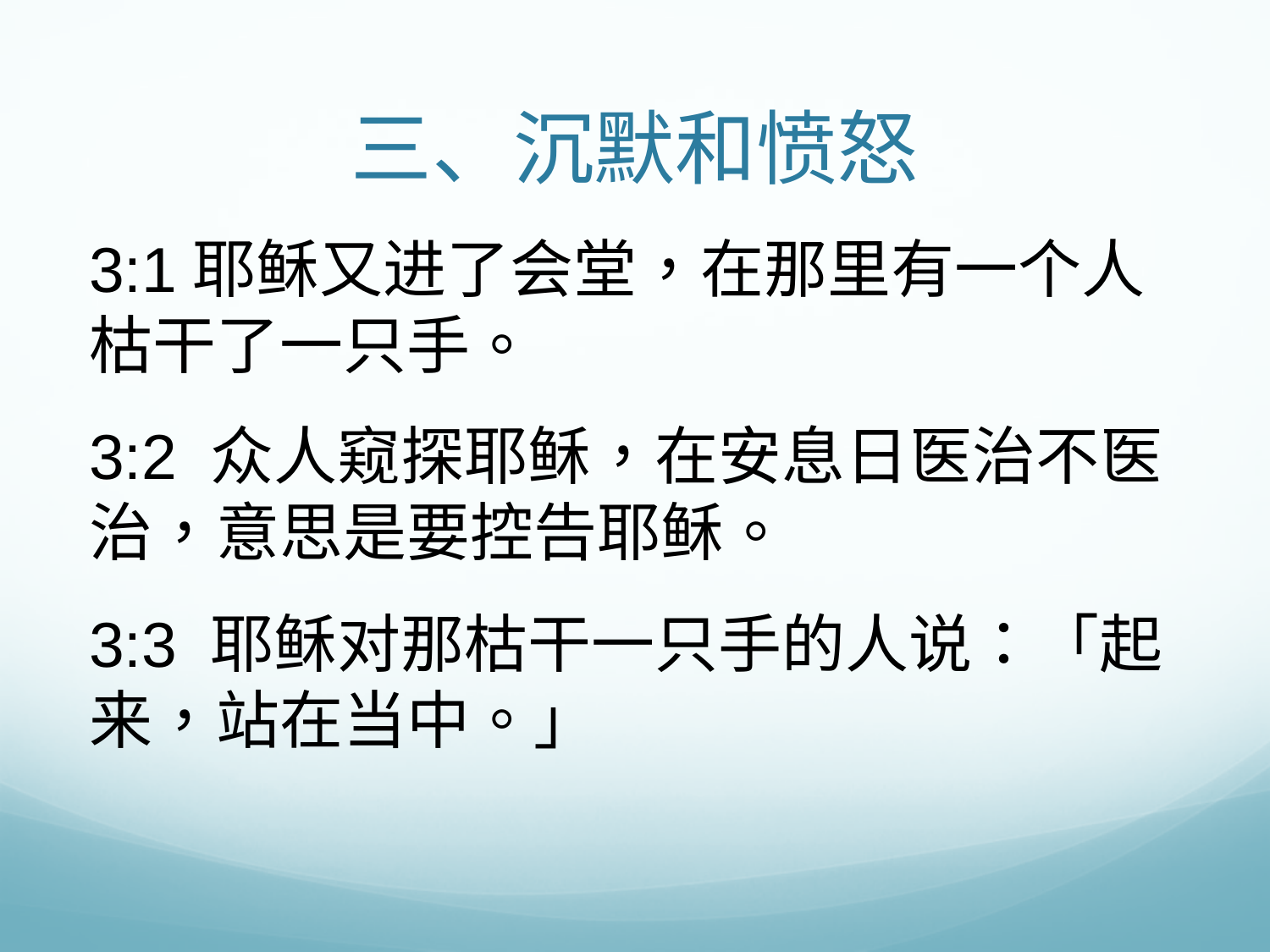

# 三、沉默和愤怒
3:1耶稣又进了会堂，在那里有一个人枯干了一只手。
3:2 众人窥探耶稣，在安息日医治不医治，意思是要控告耶稣。
3:3 耶稣对那枯干一只手的人说：「起来，站在当中。」